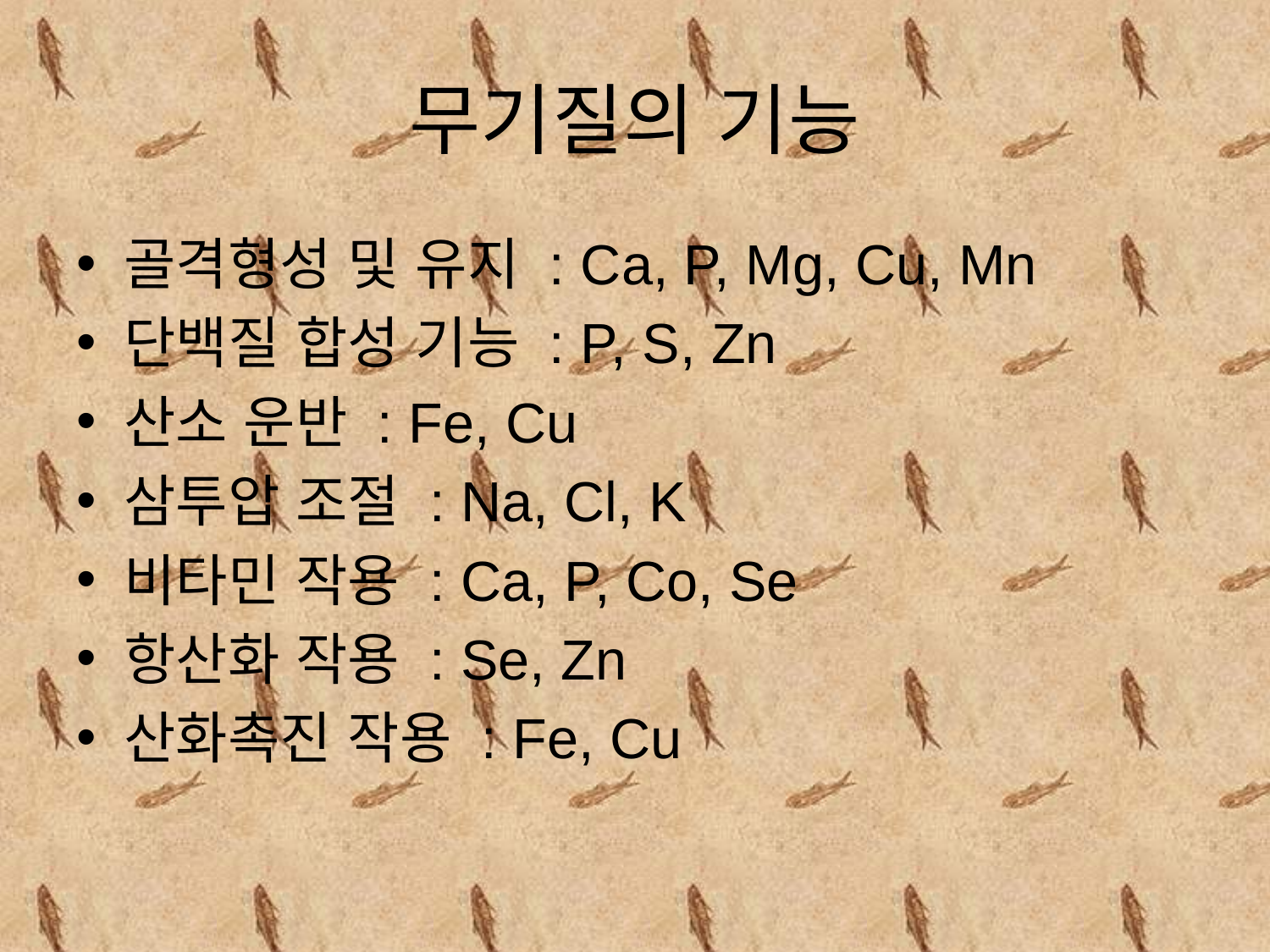

# 무기질의 기능
골격형성 및 유지 : Ca, P, Mg, Cu, Mn
단백질 합성 기능 : P, S, Zn
산소 운반 : Fe, Cu
삼투압 조절 : Na, Cl, K
비타민 작용 : Ca, P, Co, Se
항산화 작용 : Se, Zn
산화촉진 작용 : Fe, Cu